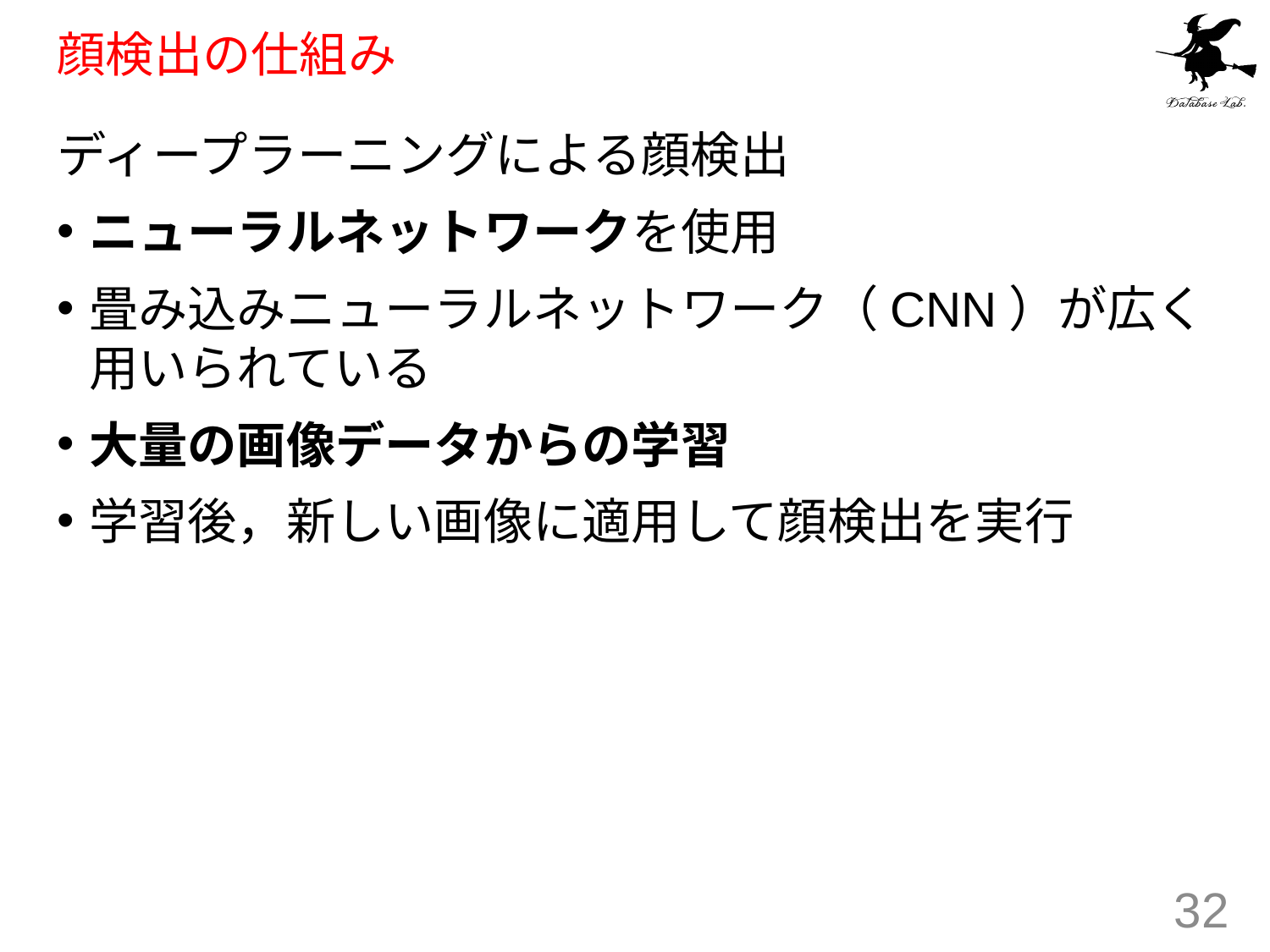

# 顔検出の仕組み
ディープラーニングによる顔検出
ニューラルネットワークを使用
畳み込みニューラルネットワーク（CNN）が広く用いられている
大量の画像データからの学習
学習後，新しい画像に適用して顔検出を実行
32